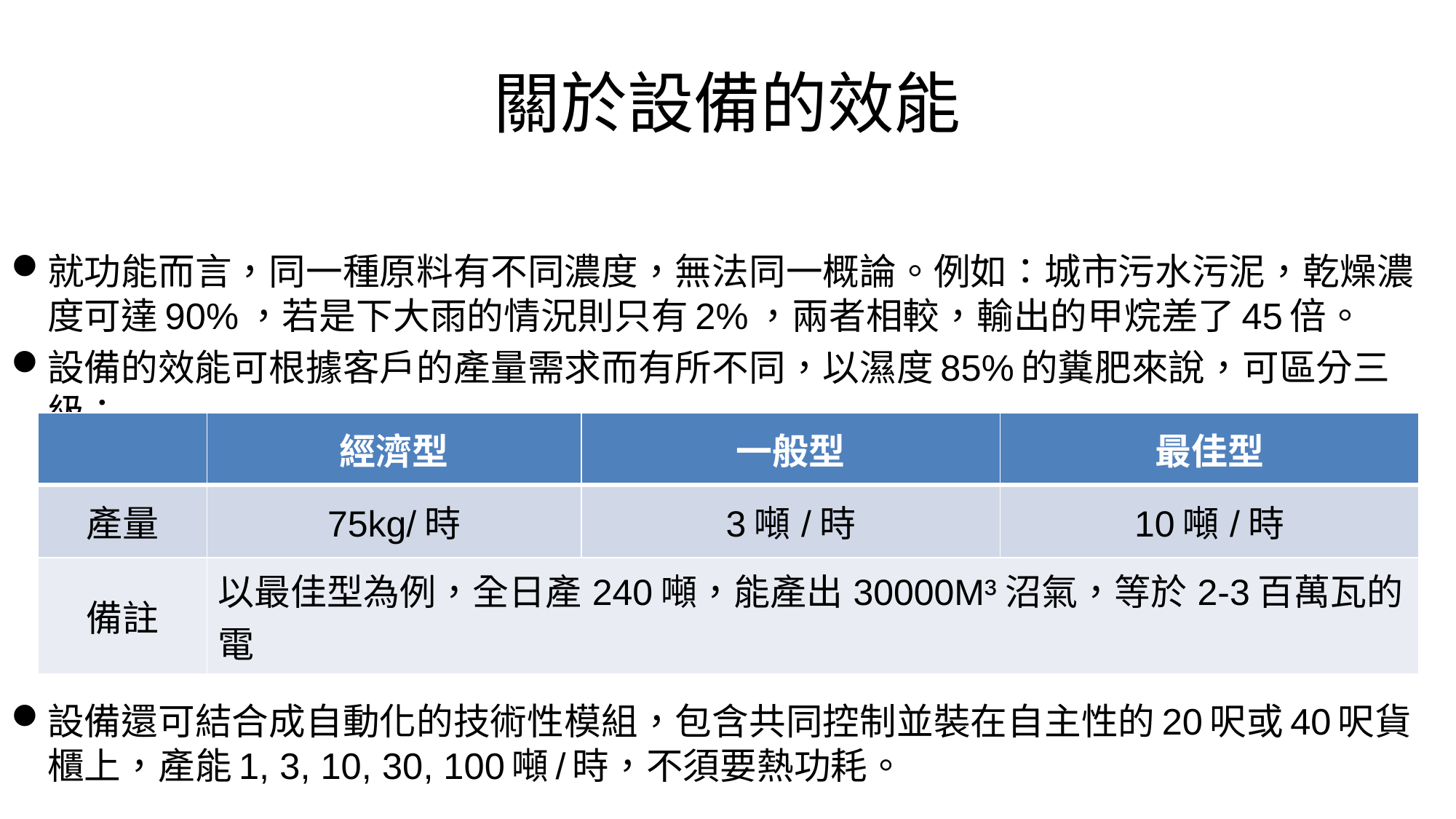

# 關於設備的效能
就功能而言，同一種原料有不同濃度，無法同一概論。例如：城市污水污泥，乾燥濃度可達90%，若是下大雨的情況則只有2%，兩者相較，輸出的甲烷差了45倍。
設備的效能可根據客戶的產量需求而有所不同，以濕度85%的糞肥來說，可區分三級：

設備還可結合成自動化的技術性模組，包含共同控制並裝在自主性的20呎或40呎貨櫃上，產能1, 3, 10, 30, 100噸/時，不須要熱功耗。
|  | 經濟型 | 一般型 | 最佳型 |
| --- | --- | --- | --- |
| 產量 | 75kg/時 | 3噸/時 | 10噸/時 |
| 備註 | 以最佳型為例，全日產240噸，能產出30000M³沼氣，等於2-3百萬瓦的電 |  |  |